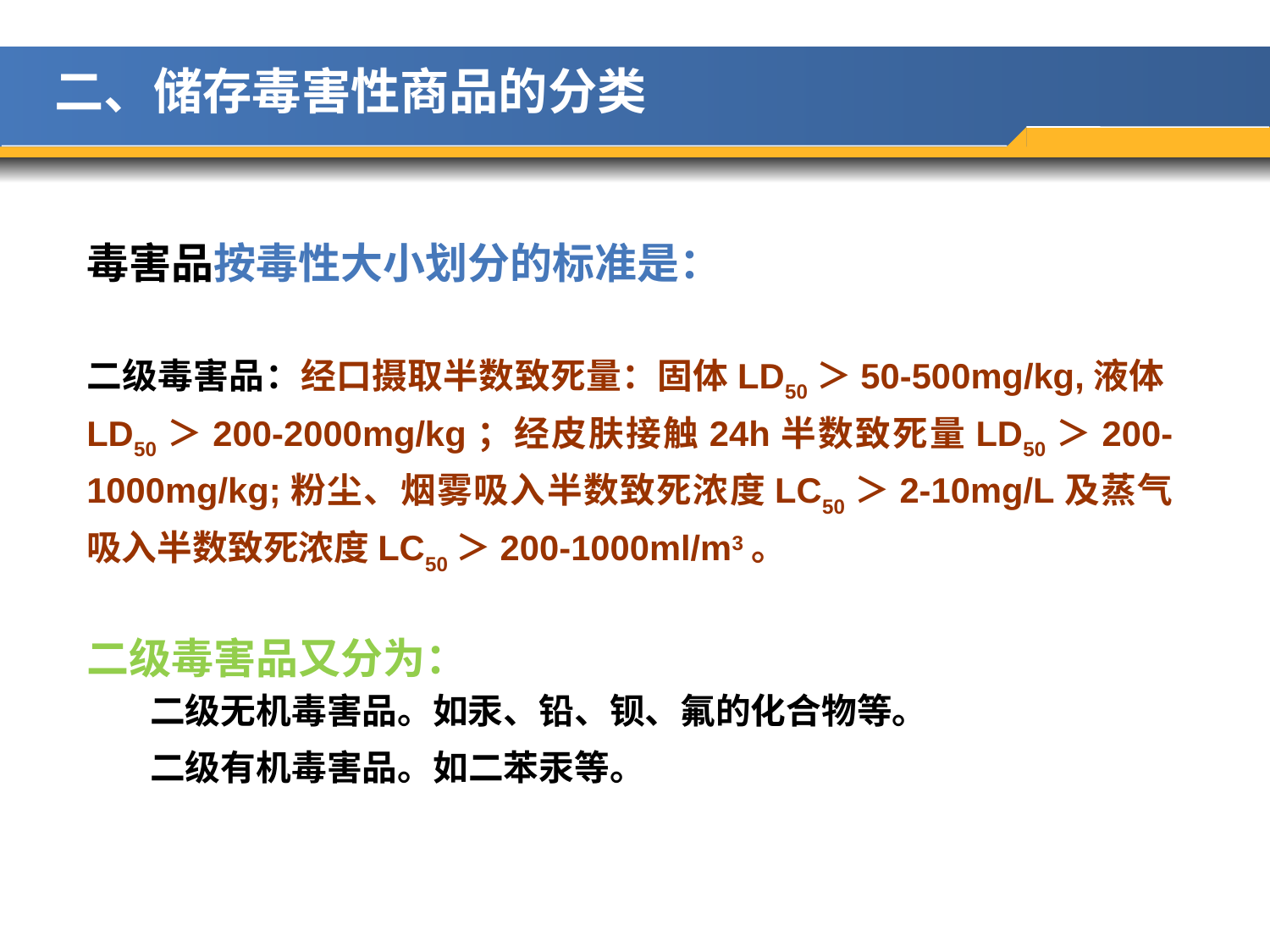

二、储存毒害性商品的分类

毒害品按毒性大小划分的标准是：

二级毒害品：经口摄取半数致死量：固体LD50＞50-500mg/kg,液体LD50＞200-2000mg/kg；经皮肤接触24h半数致死量LD50＞200-1000mg/kg;粉尘、烟雾吸入半数致死浓度LC50＞2-10mg/L及蒸气吸入半数致死浓度LC50＞200-1000ml/m3。

二级毒害品又分为：
二级无机毒害品。如汞、铅、钡、氟的化合物等。
二级有机毒害品。如二苯汞等。